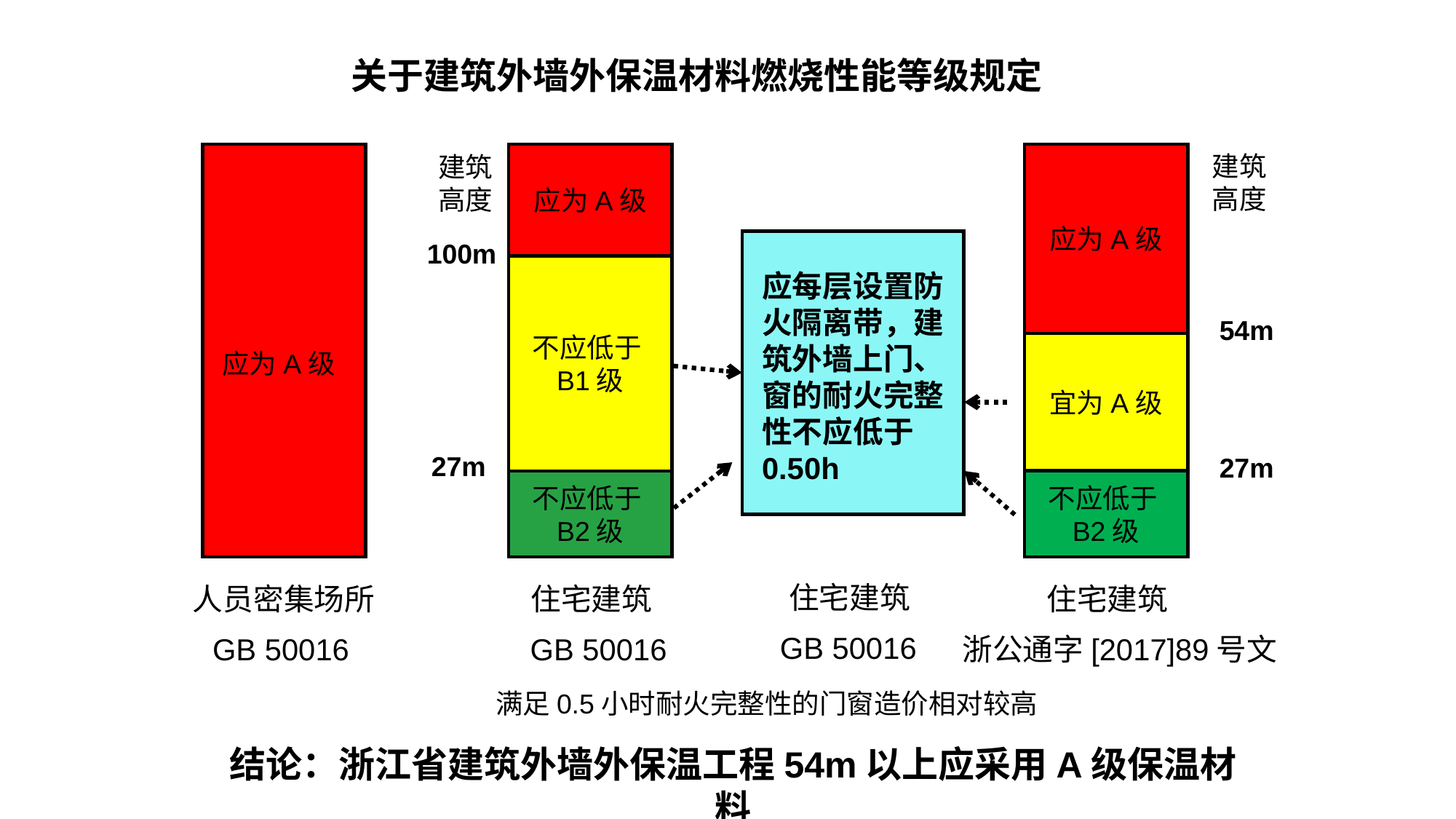

关于建筑外墙外保温材料燃烧性能等级规定

应为A级
应为A级
建筑高度
建筑高度
100m

不应低于B1级
应每层设置防火隔离带，建筑外墙上门、窗的耐火完整性不应低于0.50h
54m
宜为A级
应为A级
27m
27m
不应低于B2级
不应低于B2级
住宅建筑
人员密集场所
住宅建筑
住宅建筑
GB 50016
GB 50016
GB 50016
浙公通字[2017]89号文
满足0.5小时耐火完整性的门窗造价相对较高
结论：浙江省建筑外墙外保温工程54m以上应采用A级保温材料